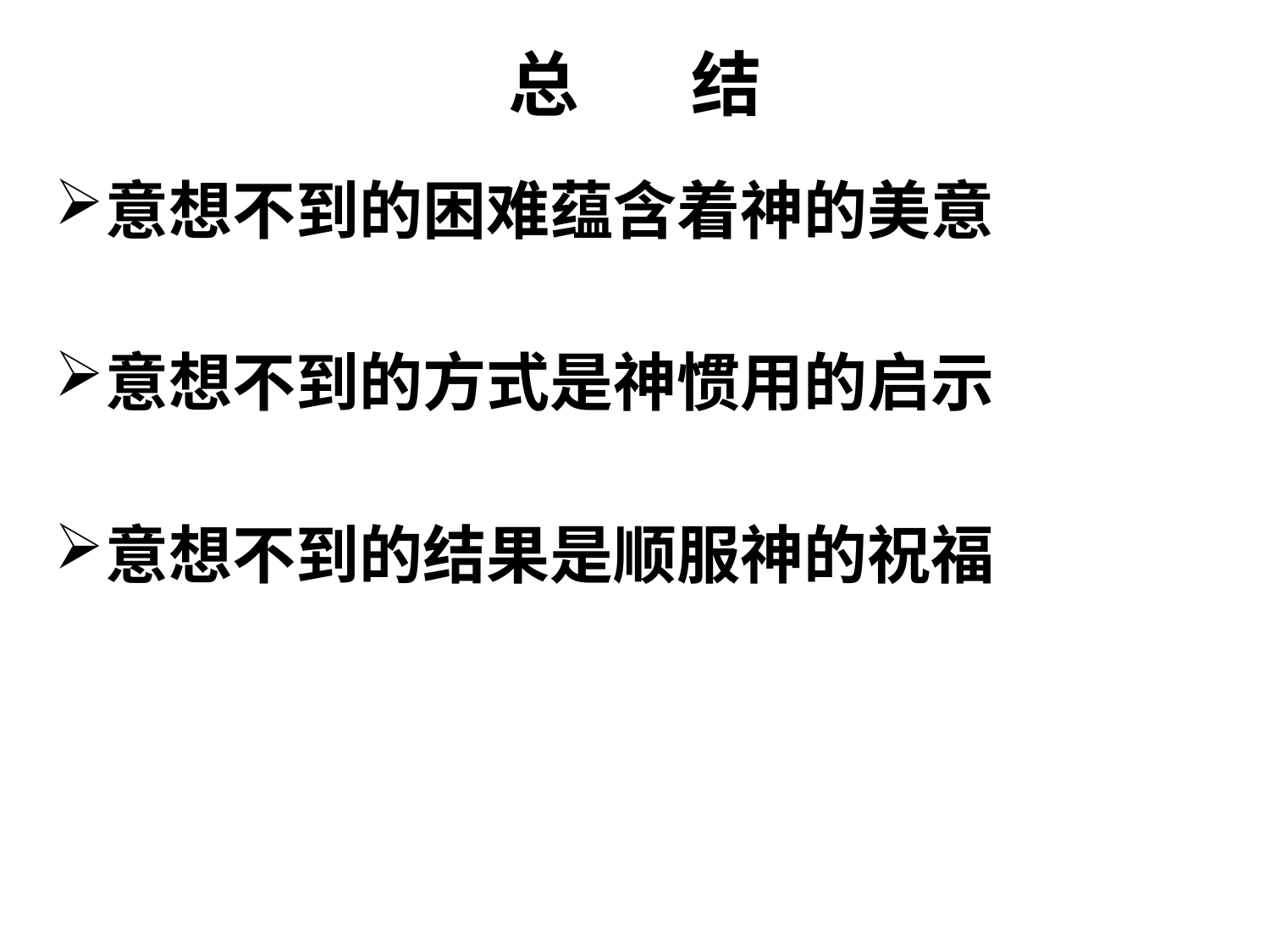

# 总       结
意想不到的困难蕴含着神的美意

意想不到的方式是神惯用的启示

意想不到的结果是顺服神的祝福